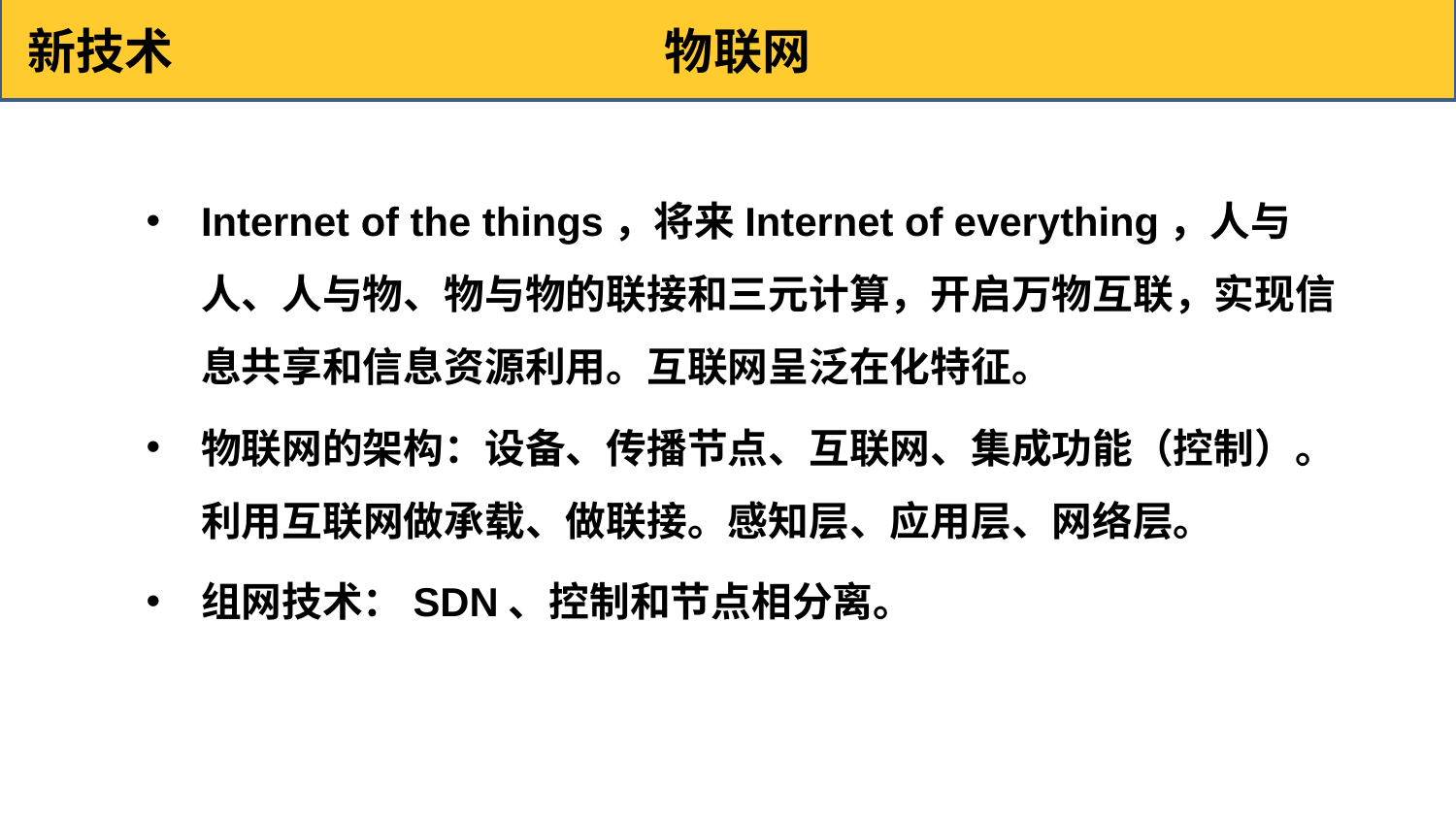

新技术                                             物联网

Internet of the things，将来Internet of everything，人与人、人与物、物与物的联接和三元计算，开启万物互联，实现信息共享和信息资源利用。互联网呈泛在化特征。
物联网的架构：设备、传播节点、互联网、集成功能（控制）。利用互联网做承载、做联接。感知层、应用层、网络层。
组网技术：SDN、控制和节点相分离。

40